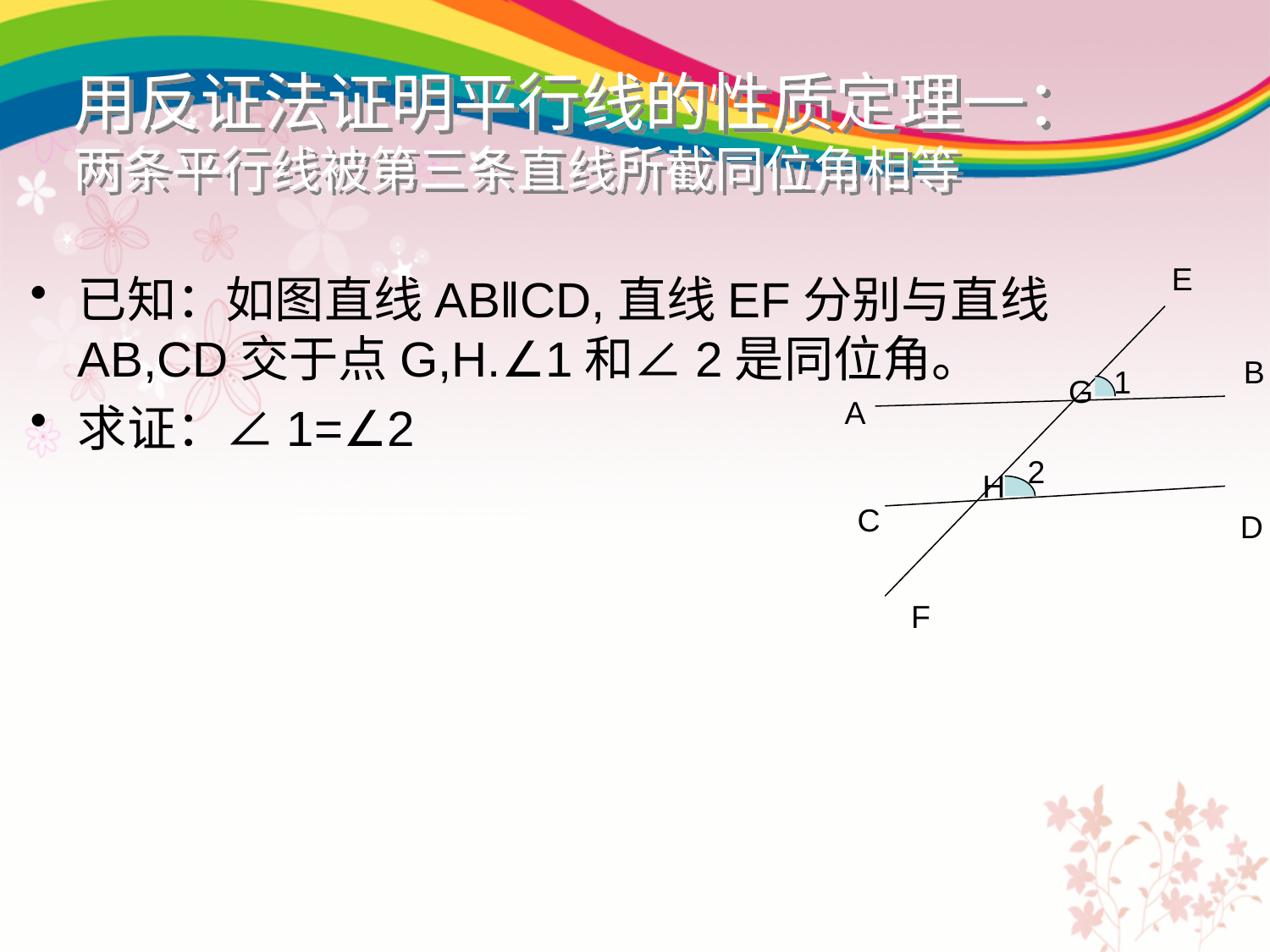

# 用反证法证明平行线的性质定理一： 两条平行线被第三条直线所截同位角相等
E
已知：如图直线AB‖CD,直线EF分别与直线AB,CD交于点G,H.∠1和∠2是同位角。
求证：∠1=∠2

B
1
G

A

2
H

C
D
F